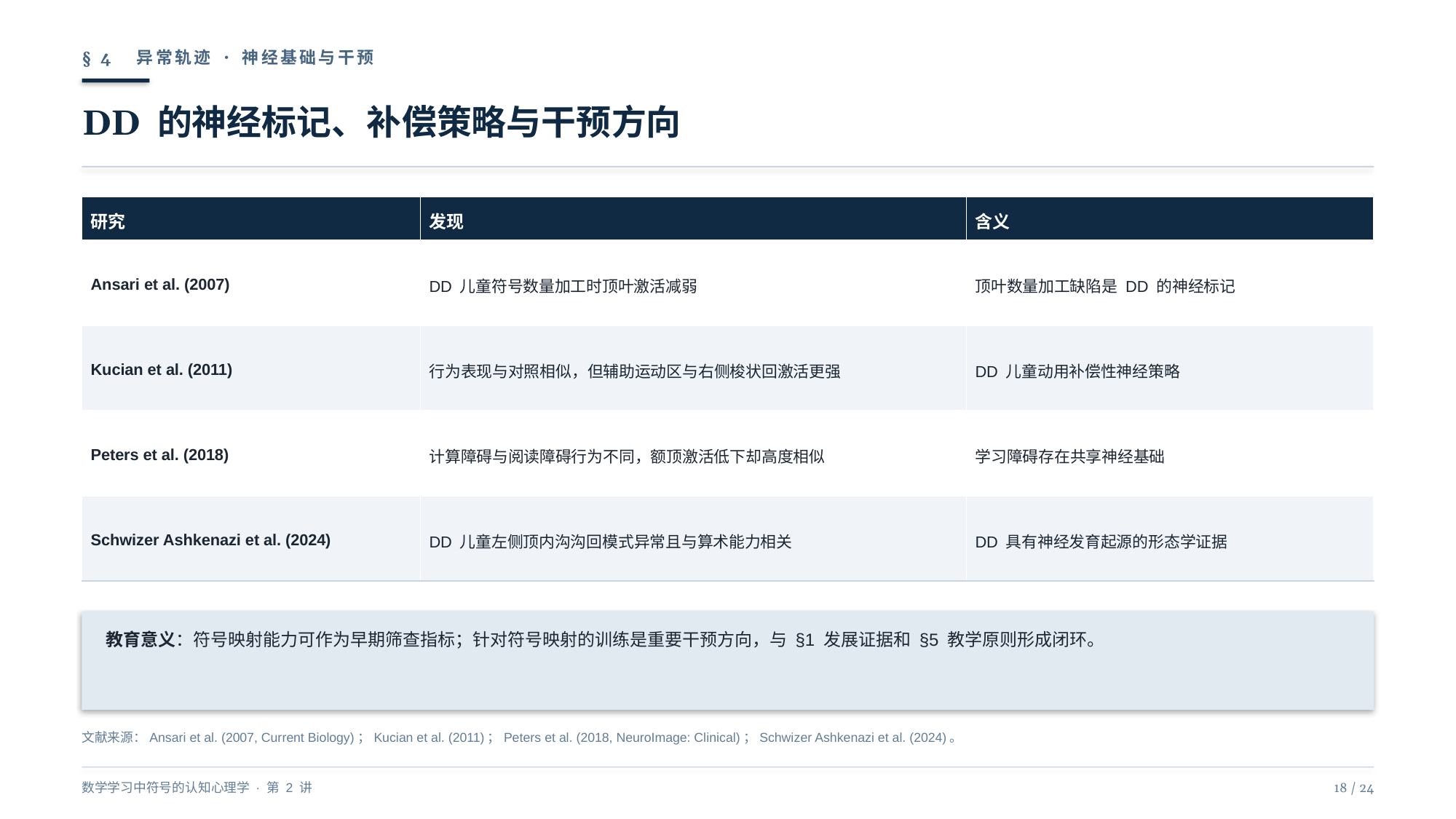

§ 4　异常轨迹 · 神经基础与干预

DD 的神经标记、补偿策略与干预方向

| 研究 | 发现 | 含义 |
| --- | --- | --- |
| Ansari et al. (2007) | DD 儿童符号数量加工时顶叶激活减弱 | 顶叶数量加工缺陷是 DD 的神经标记 |
| Kucian et al. (2011) | 行为表现与对照相似，但辅助运动区与右侧梭状回激活更强 | DD 儿童动用补偿性神经策略 |
| Peters et al. (2018) | 计算障碍与阅读障碍行为不同，额顶激活低下却高度相似 | 学习障碍存在共享神经基础 |
| Schwizer Ashkenazi et al. (2024) | DD 儿童左侧顶内沟沟回模式异常且与算术能力相关 | DD 具有神经发育起源的形态学证据 |

教育意义：符号映射能力可作为早期筛查指标；针对符号映射的训练是重要干预方向，与 §1 发展证据和 §5 教学原则形成闭环。
文献来源：Ansari et al. (2007, Current Biology)；Kucian et al. (2011)；Peters et al. (2018, NeuroImage: Clinical)；Schwizer Ashkenazi et al. (2024)。

数学学习中符号的认知心理学 · 第 2 讲
18 / 24